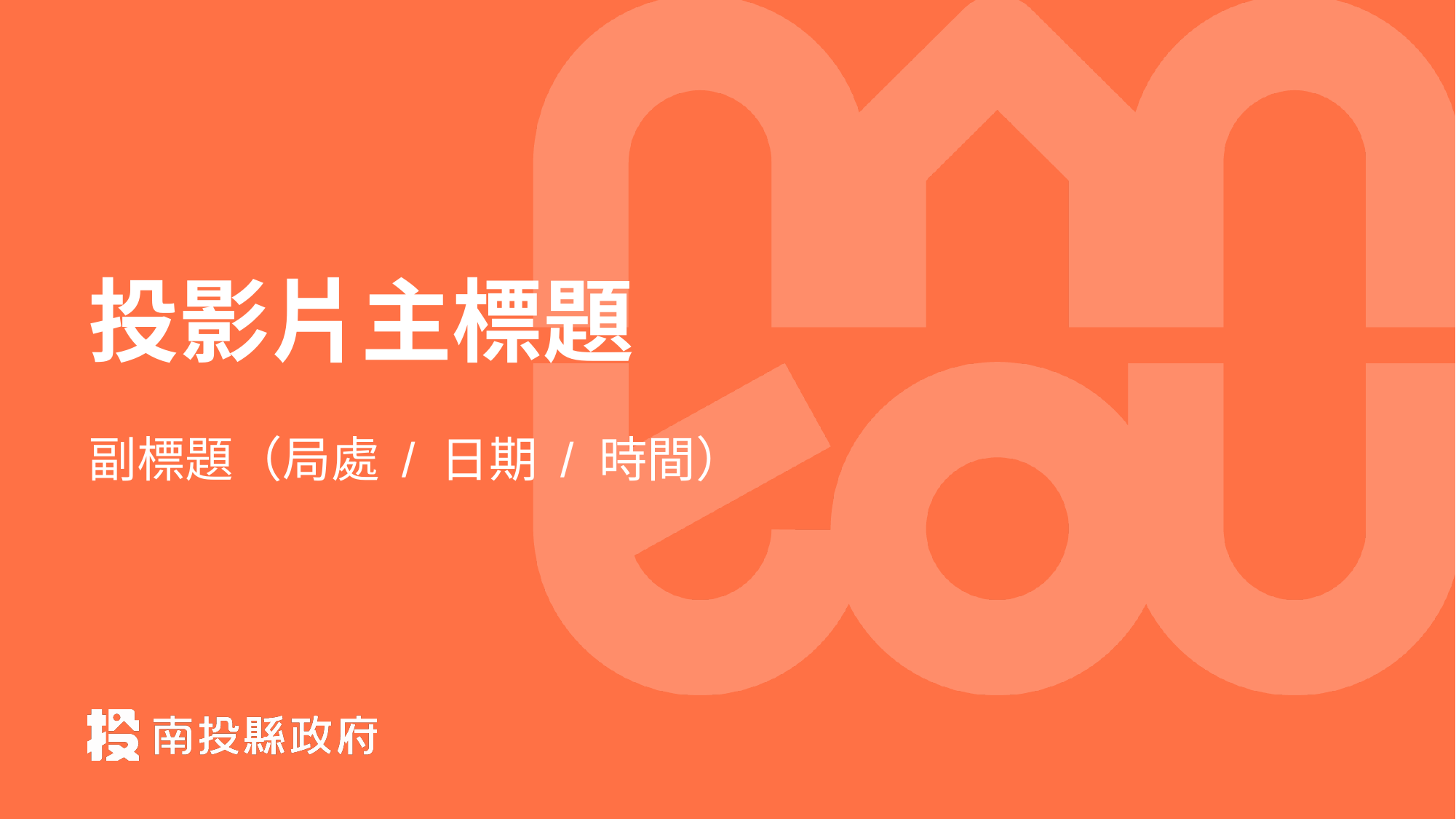

# 投影片主標題
副標題（局處 / 日期 / 時間）